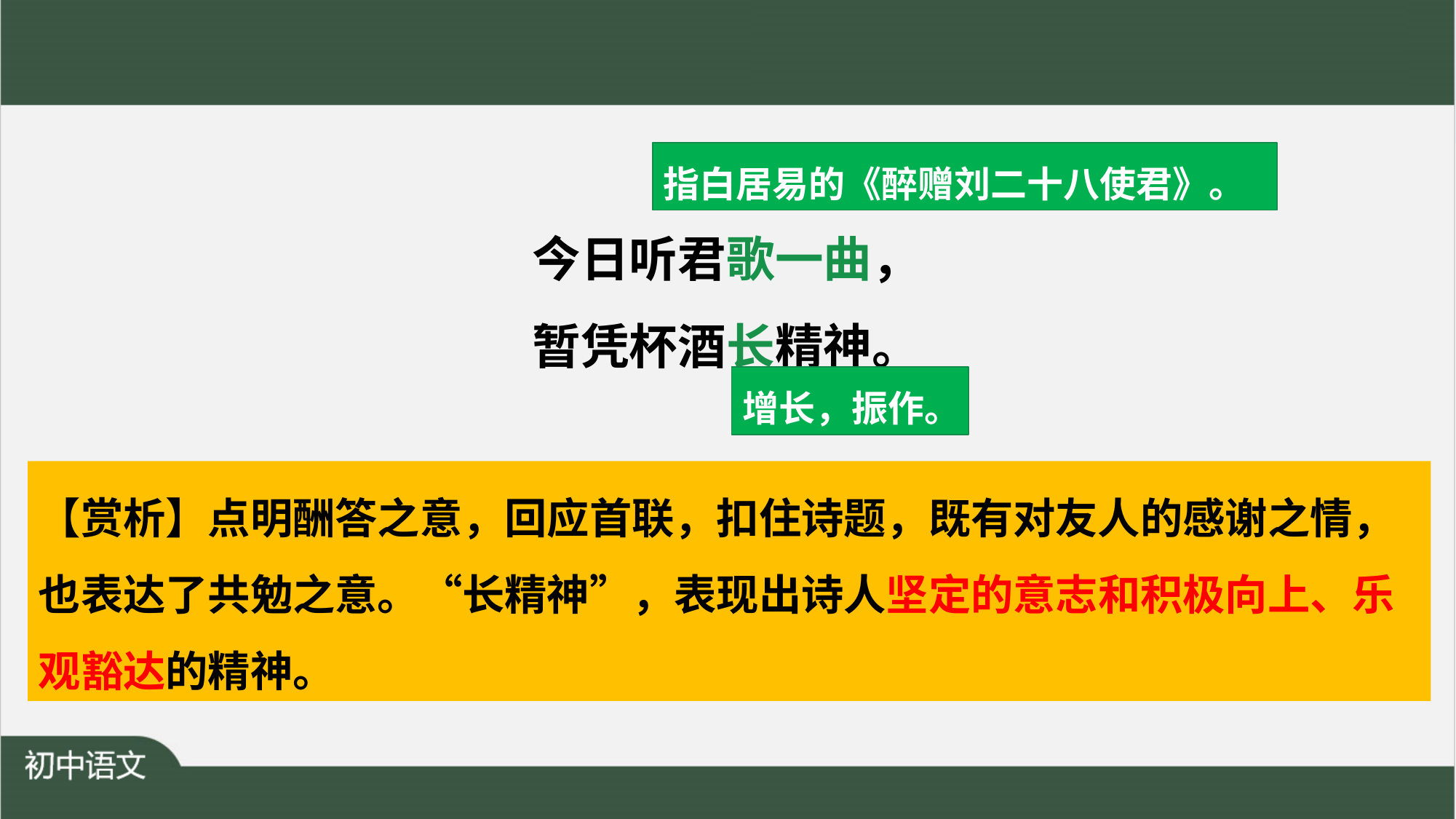

指白居易的《醉赠刘二十八使君》。
今日听君歌一曲，
暂凭杯酒长精神。
增长，振作。
【赏析】点明酬答之意，回应首联，扣住诗题，既有对友人的感谢之情，也表达了共勉之意。“长精神”，表现出诗人坚定的意志和积极向上、乐观豁达的精神。